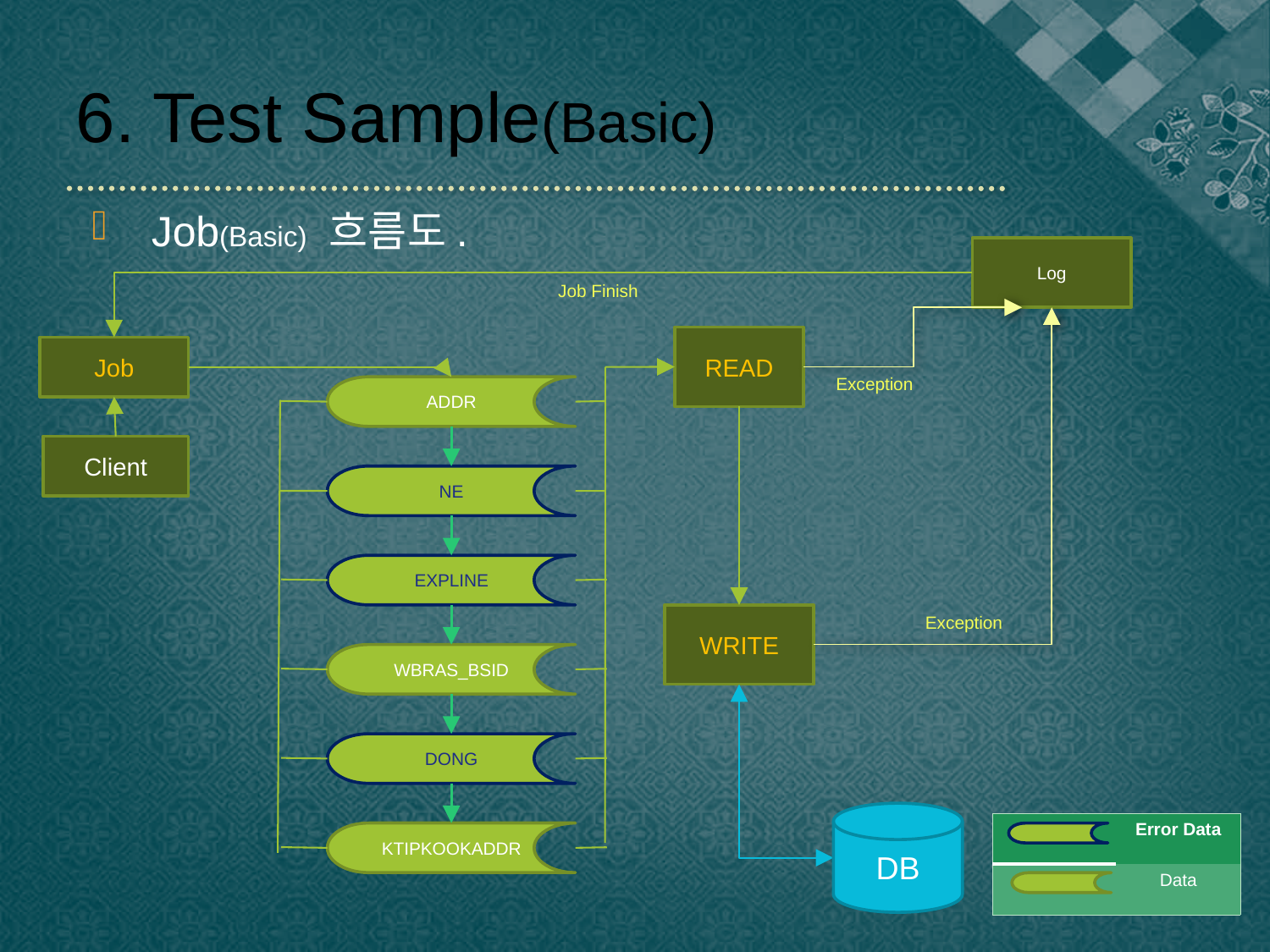

# 6. Test Sample(Basic)
 Job(Basic) 흐름도.

Log
Job Finish
READ
Job
Exception
ADDR
Client
NE
EXPLINE
WRITE
Exception
WBRAS_BSID
DONG
DB
|  | Error Data |
| --- | --- |
|  | Data |
KTIPKOOKADDR